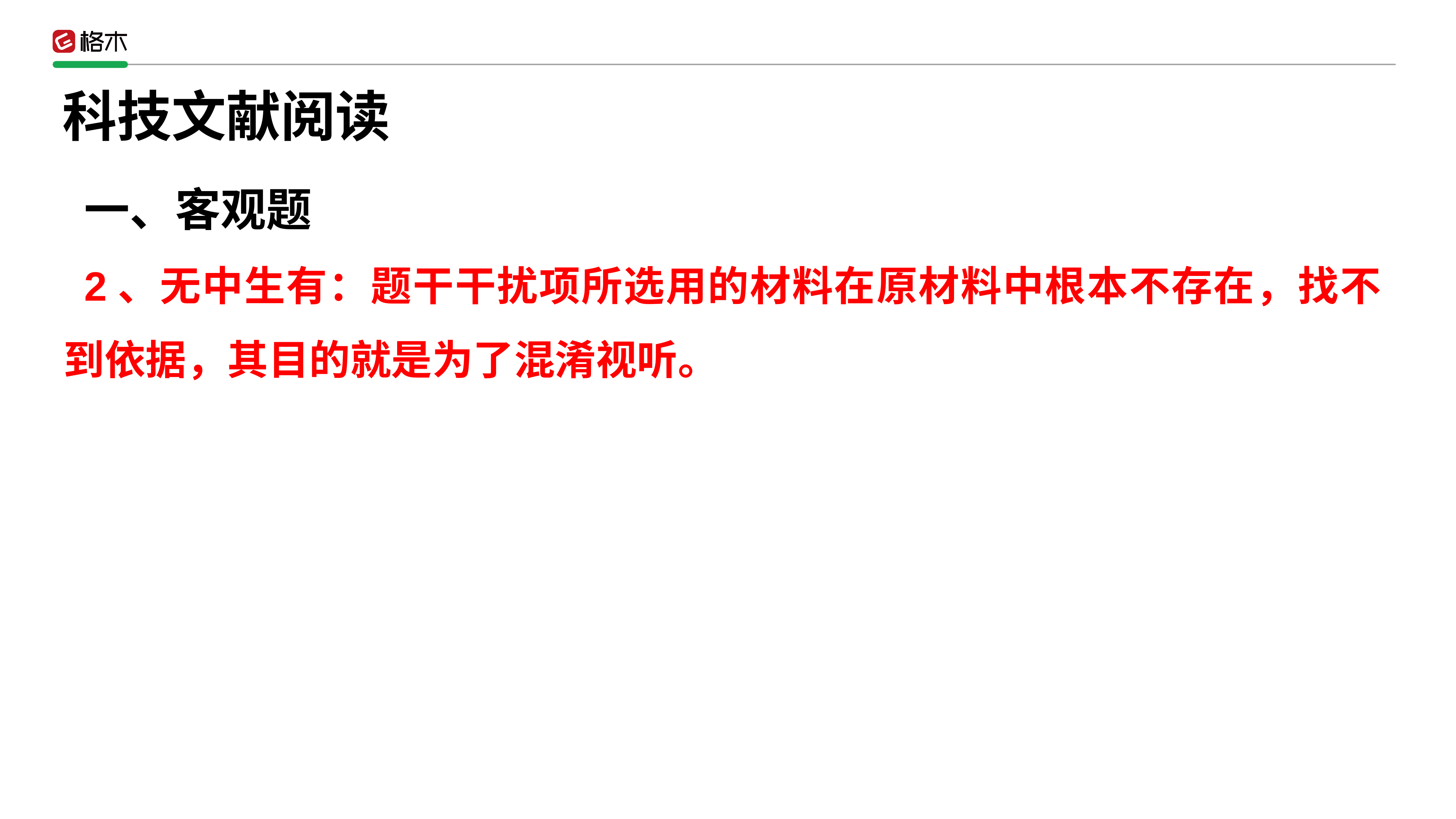

科技文献阅读
一、客观题
2、无中生有：题干干扰项所选用的材料在原材料中根本不存在，找不到依据，其目的就是为了混淆视听。